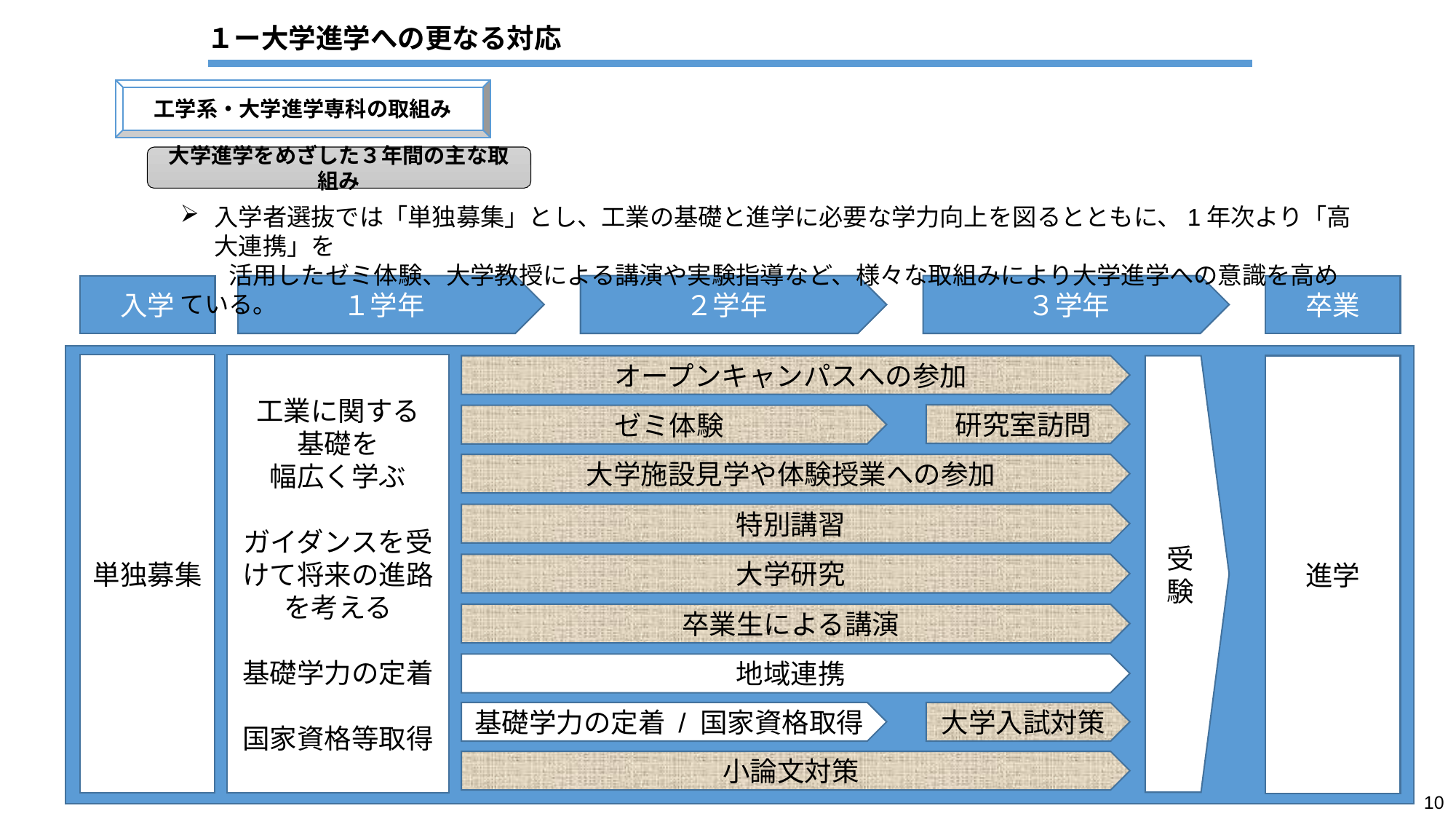

１ー大学進学への更なる対応

工学系・大学進学専科の取組み
大学進学をめざした３年間の主な取組み
入学者選抜では「単独募集」とし、工業の基礎と進学に必要な学力向上を図るとともに、1年次より「高大連携」を
　　活用したゼミ体験、大学教授による講演や実験指導など、様々な取組みにより大学進学への意識を高めている。
入学
１学年
２学年
３学年
卒業

単独募集
工業に関する
基礎を
幅広く学ぶ

ガイダンスを受けて将来の進路を考える

基礎学力の定着

国家資格等取得
受験
オープンキャンパスへの参加
進学
研究室訪問
ゼミ体験
大学施設見学や体験授業への参加
特別講習
大学研究
卒業生による講演
地域連携
基礎学力の定着 / 国家資格取得
大学入試対策
小論文対策
10